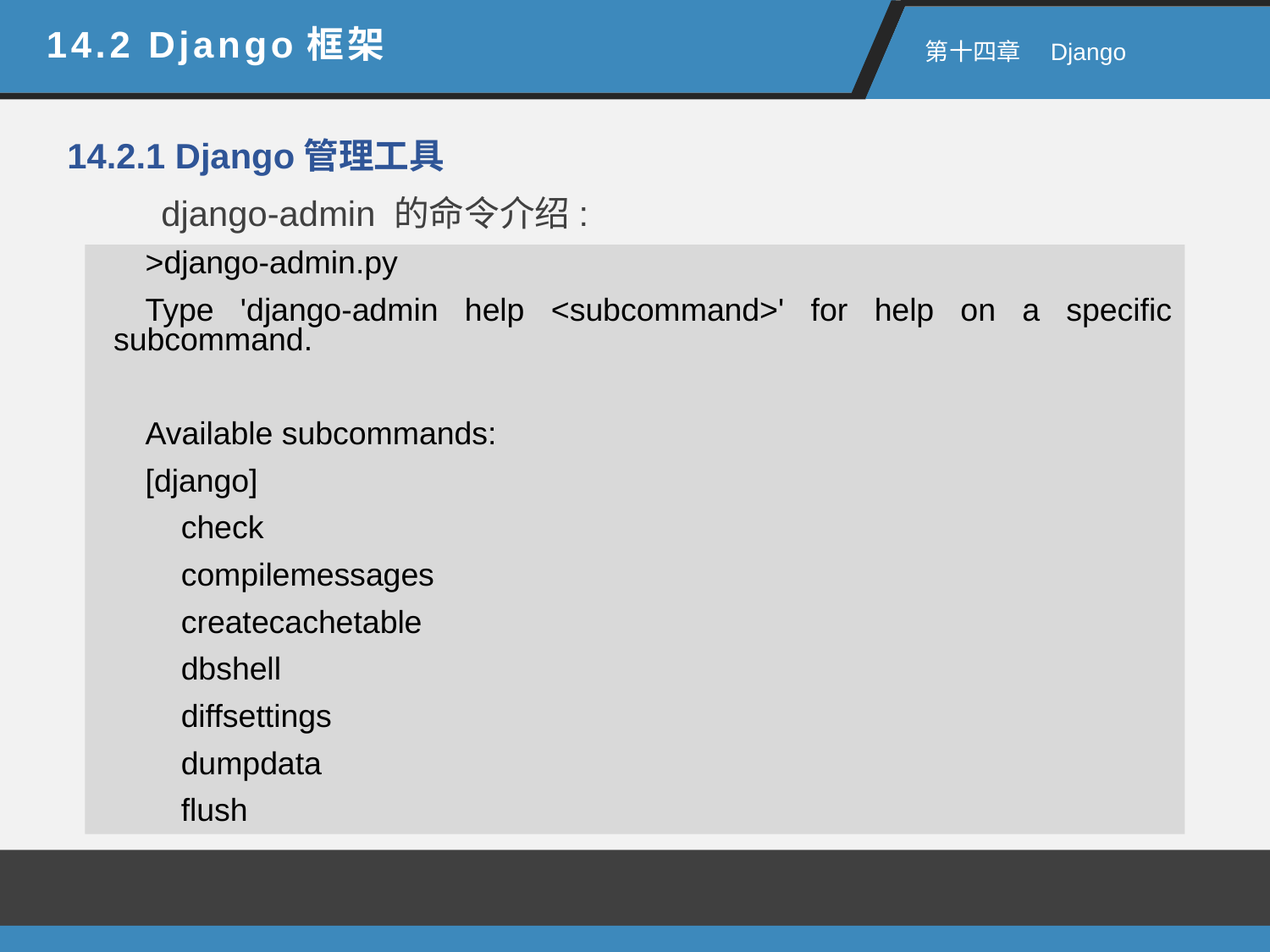

14.2 Django框架
  第十四章　Django
14.2.1 Django管理工具
django-admin 的命令介绍:
>django-admin.py
Type 'django-admin help <subcommand>' for help on a specific subcommand.

Available subcommands:
[django]
    check
    compilemessages
    createcachetable
    dbshell
    diffsettings
    dumpdata
    flush